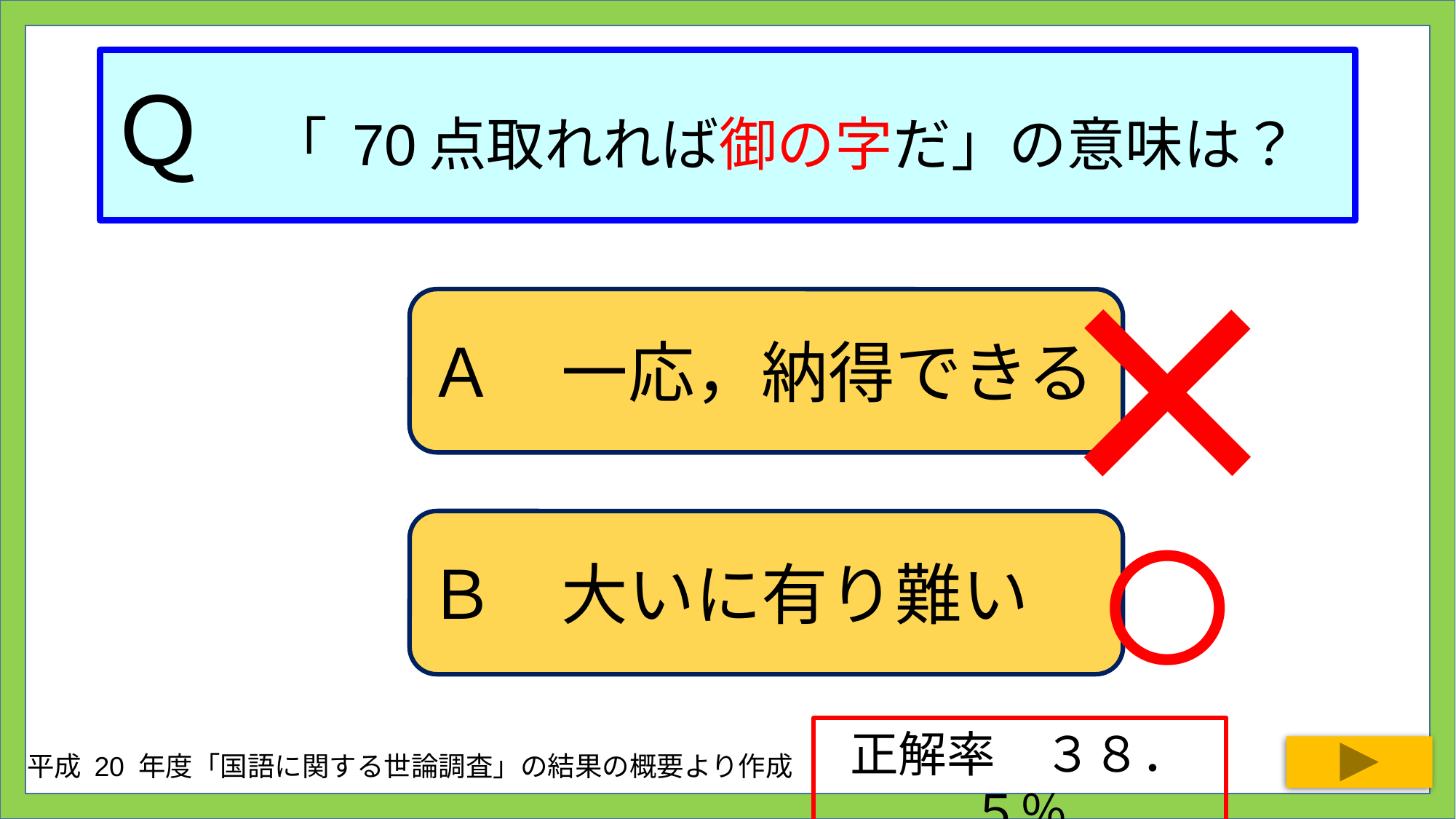

# Ｑ　「 70点取れれば御の字だ」の意味は？
×
Ａ　一応，納得できる
○
Ｂ　大いに有り難い
正解率　３８．５％

平成 20 年度「国語に関する世論調査」の結果の概要より作成